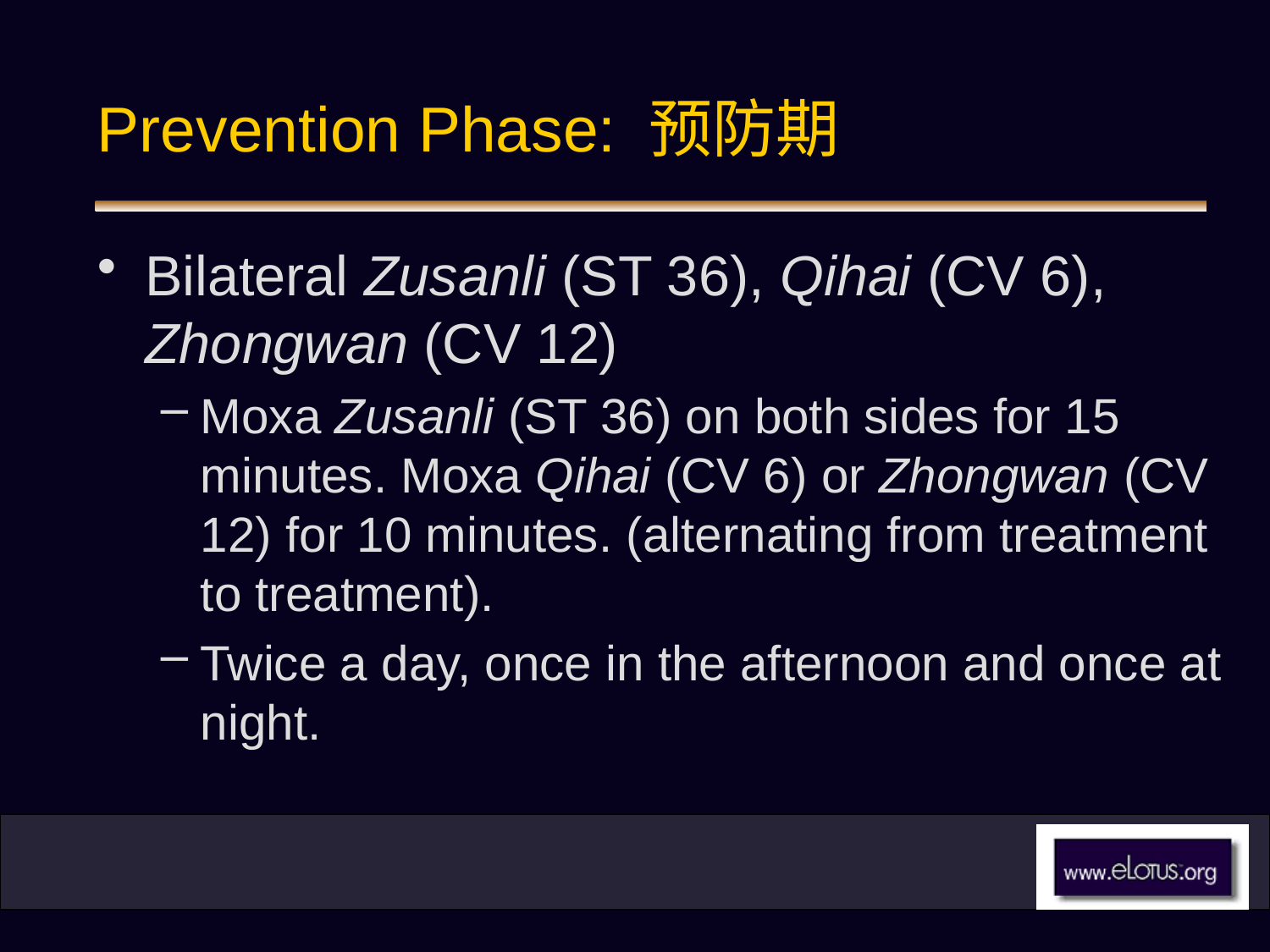

# Prevention Phase: 预防期
Bilateral Zusanli (ST 36), Qihai (CV 6), Zhongwan (CV 12)
Moxa Zusanli (ST 36) on both sides for 15 minutes. Moxa Qihai (CV 6) or Zhongwan (CV 12) for 10 minutes. (alternating from treatment to treatment).
Twice a day, once in the afternoon and once at night.